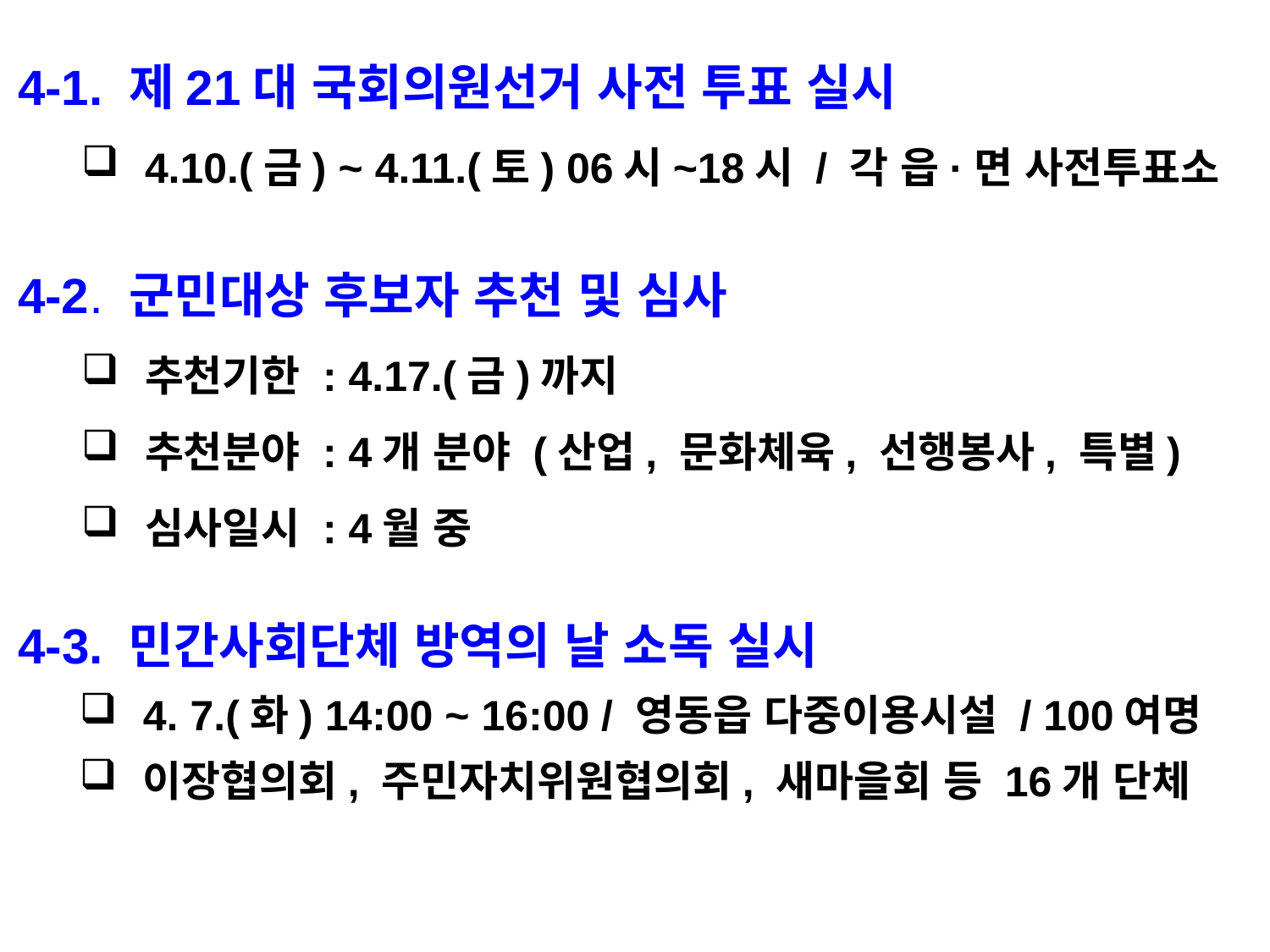

4-1. 제21대 국회의원선거 사전 투표 실시
4.10.(금) ~ 4.11.(토) 06시~18시 / 각 읍·면 사전투표소
4-2. 군민대상 후보자 추천 및 심사
추천기한 : 4.17.(금)까지
추천분야 : 4개 분야 (산업, 문화체육, 선행봉사, 특별)
심사일시 : 4월 중
4-3. 민간사회단체 방역의 날 소독 실시
4. 7.(화) 14:00 ~ 16:00 / 영동읍 다중이용시설 / 100여명
이장협의회, 주민자치위원협의회, 새마을회 등 16개 단체